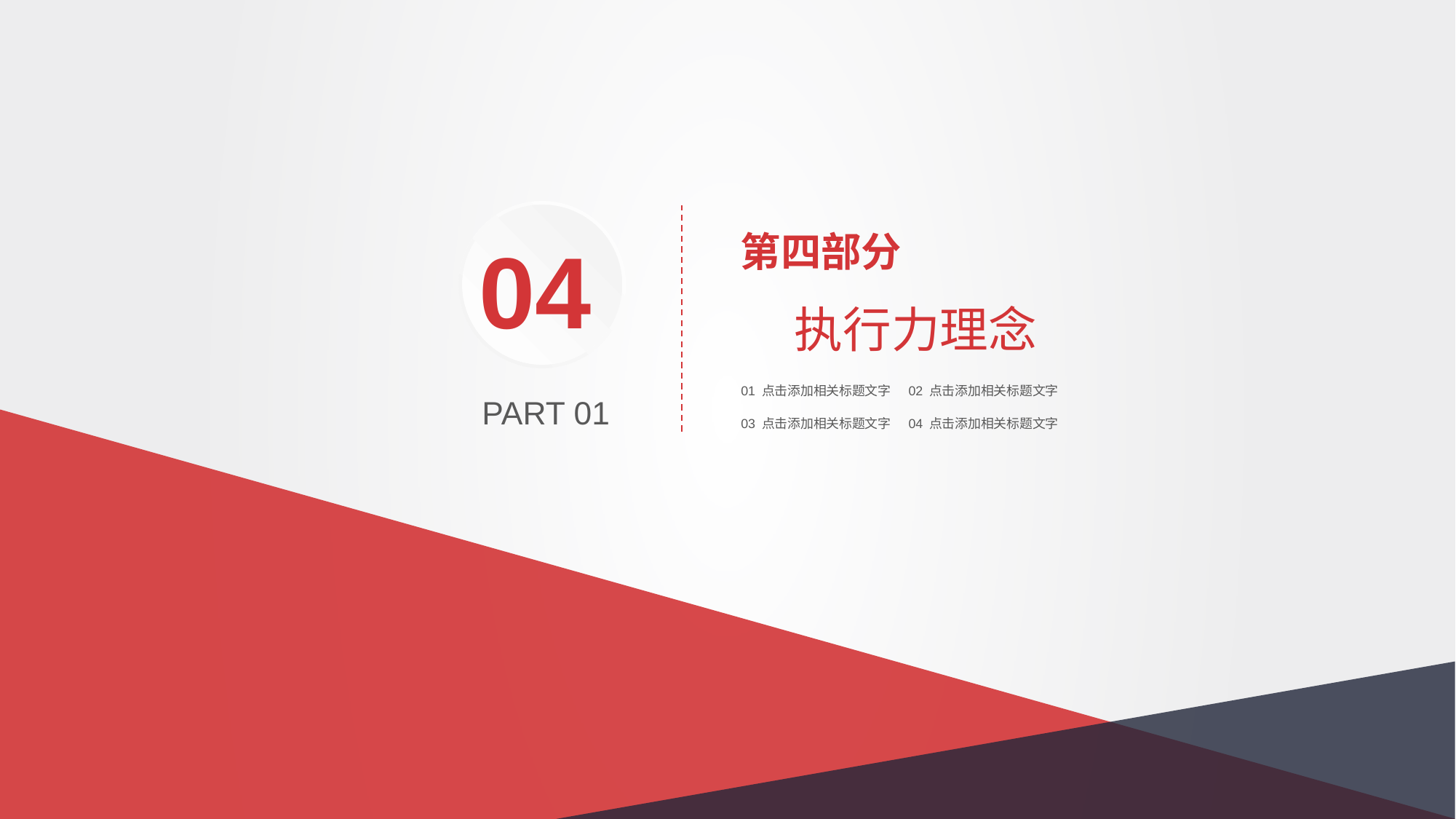

第四部分
   执行力理念
04
01 点击添加相关标题文字
02 点击添加相关标题文字
PART 01

03 点击添加相关标题文字
04 点击添加相关标题文字